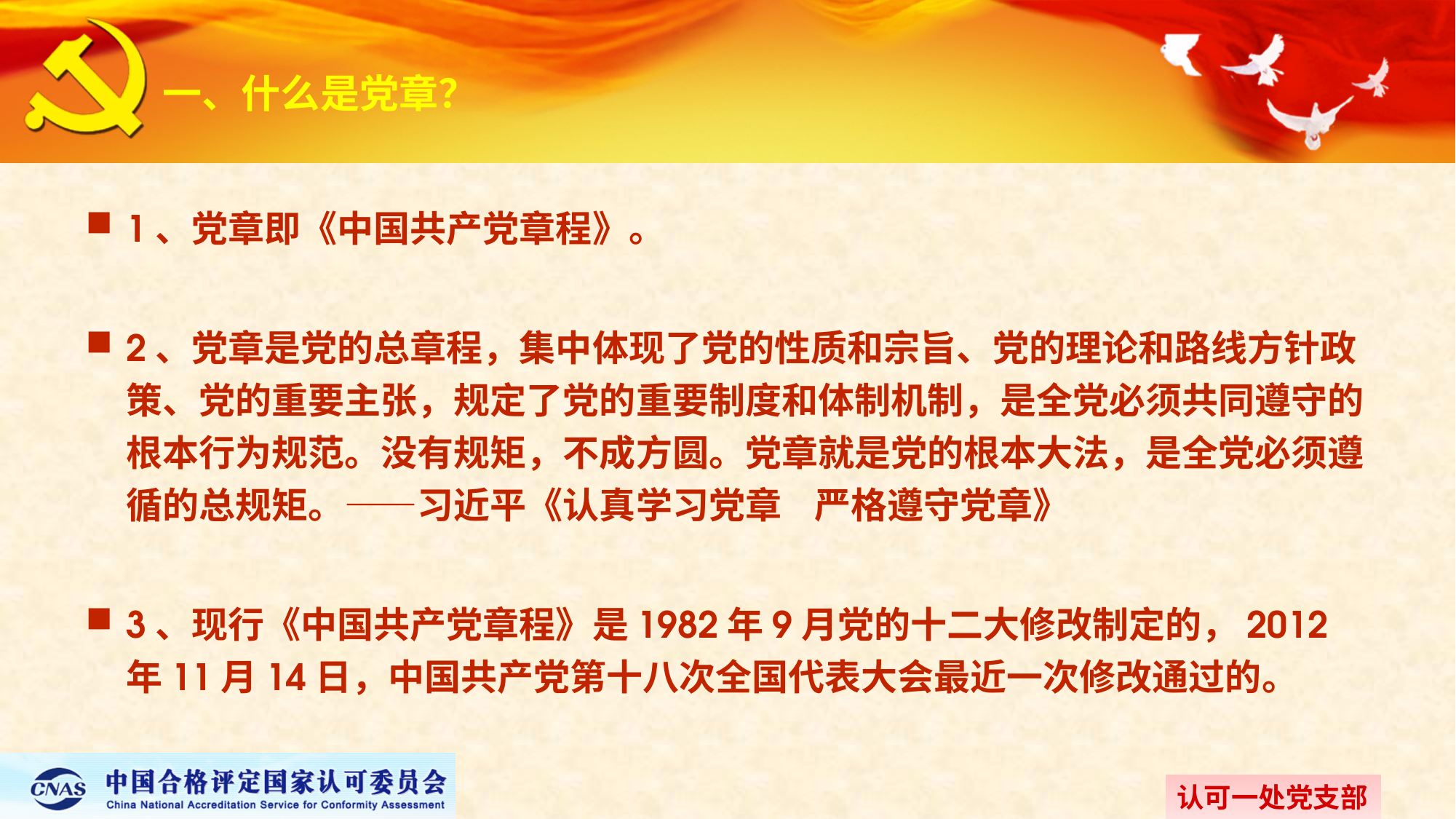

# 一、什么是党章？
1、党章即《中国共产党章程》。

2、党章是党的总章程，集中体现了党的性质和宗旨、党的理论和路线方针政策、党的重要主张，规定了党的重要制度和体制机制，是全党必须共同遵守的根本行为规范。没有规矩，不成方圆。党章就是党的根本大法，是全党必须遵循的总规矩。——习近平《认真学习党章    严格遵守党章》

3、现行《中国共产党章程》是1982年9月党的十二大修改制定的，2012年11月14日，中国共产党第十八次全国代表大会最近一次修改通过的。